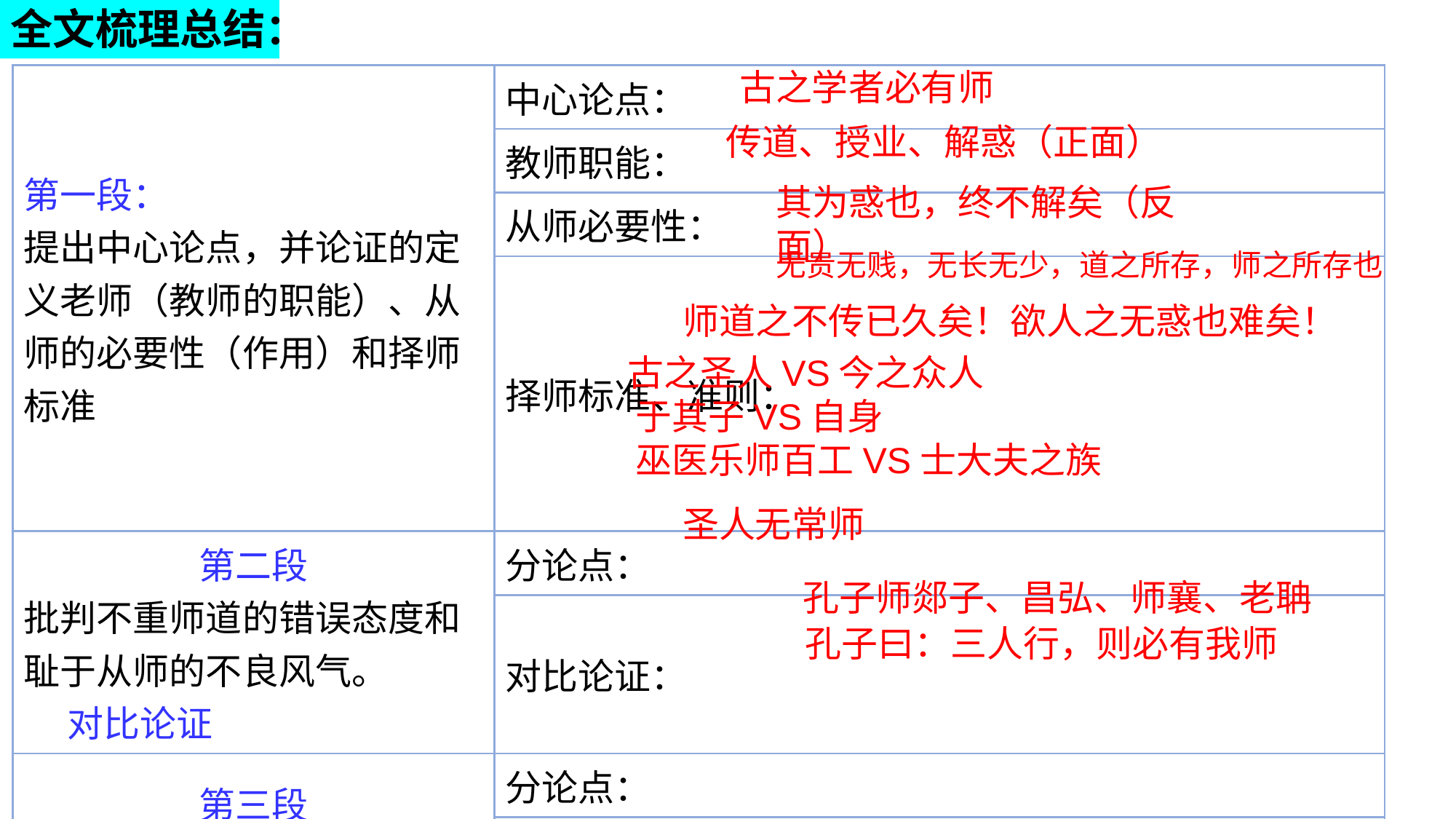

全文梳理总结：
古之学者必有师
| 第一段： 提出中心论点，并论证的定义老师（教师的职能）、从师的必要性（作用）和择师标准 | 中心论点： |
| --- | --- |
|  | 教师职能： |
|  | 从师必要性： |
|  | 择师标准、准则： |
| 第二段 批判不重师道的错误态度和耻于从师的不良风气。 对比论证 | 分论点： |
|  | 对比论证： |
| 第三段 以历史名人为例，进一步论证观点(正面举例论证） | 分论点： |
|  | 举例论证（行）： 引用论证（言）： |
| 第四段 说明写作本文的缘由 | 赞扬李蟠“不拘于时”“能行古道” |
传道、授业、解惑（正面）
其为惑也，终不解矣（反面）
无贵无贱，无长无少，道之所存，师之所存也
师道之不传已久矣！欲人之无惑也难矣！
         古之圣人VS今之众人
          于其子VS自身
          巫医乐师百工VS士大夫之族
圣人无常师
孔子师郯子、昌弘、师襄、老聃
孔子曰：三人行，则必有我师